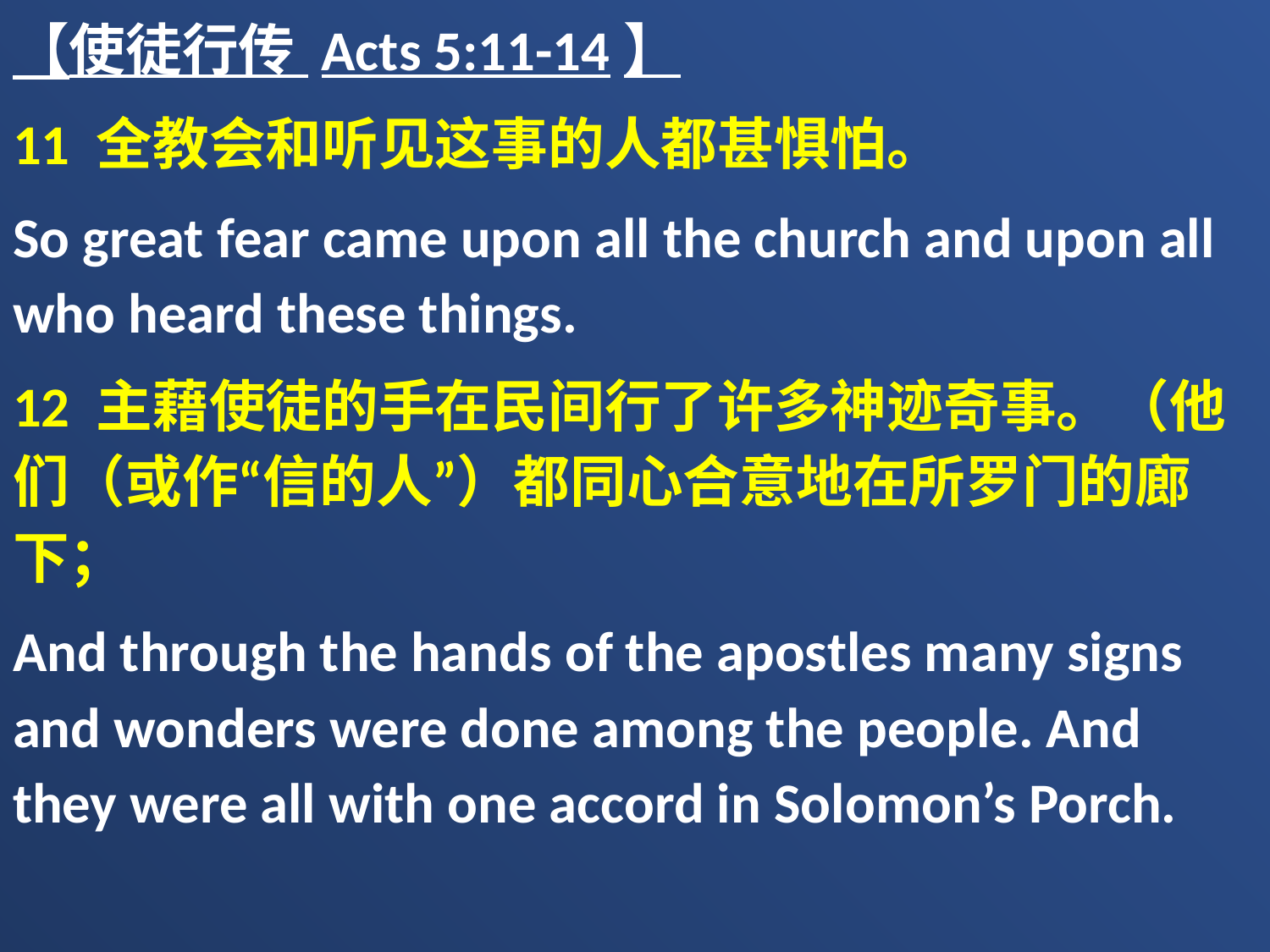

【使徒行传 Acts 5:11-14】
11 全教会和听见这事的人都甚惧怕。
So great fear came upon all the church and upon all who heard these things.
12 主藉使徒的手在民间行了许多神迹奇事。（他们（或作“信的人”）都同心合意地在所罗门的廊下；
And through the hands of the apostles many signs and wonders were done among the people. And they were all with one accord in Solomon’s Porch.